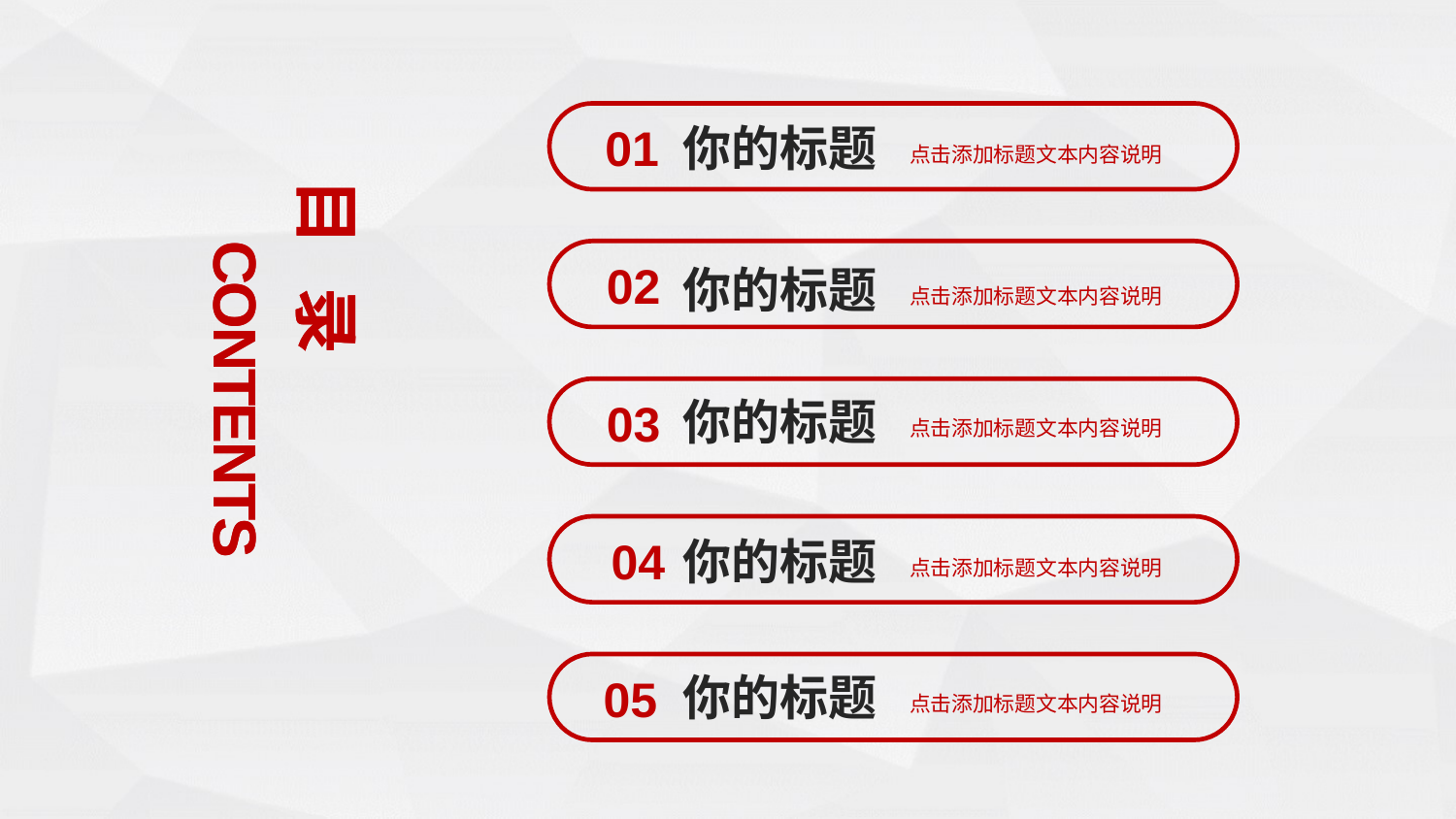

你的标题
点击添加标题文本内容说明
目 录
CONTENTS
你的标题
点击添加标题文本内容说明
你的标题
点击添加标题文本内容说明
你的标题
点击添加标题文本内容说明
你的标题
点击添加标题文本内容说明